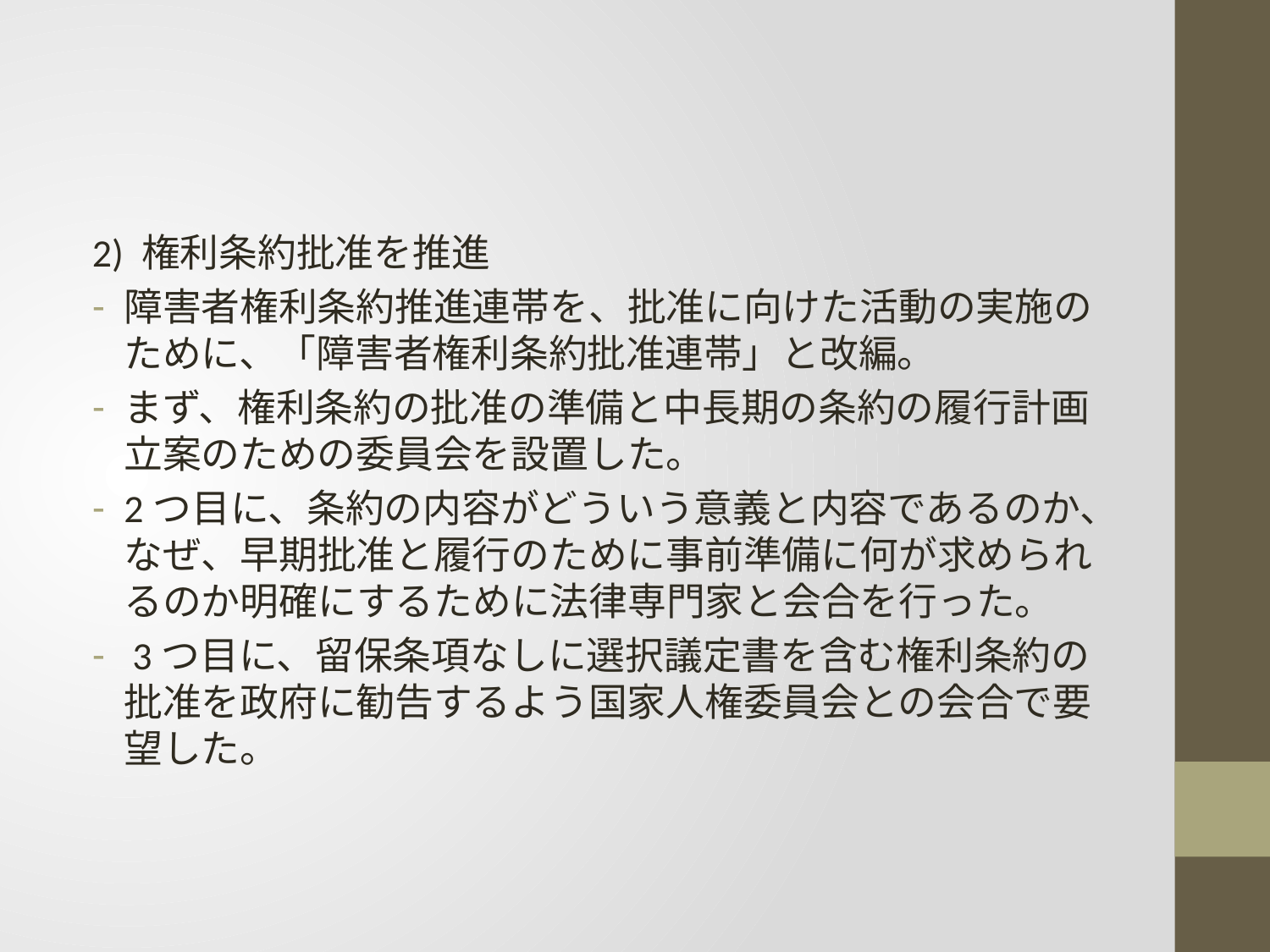

#
2) 権利条約批准を推進
障害者権利条約推進連帯を、批准に向けた活動の実施のために、「障害者権利条約批准連帯」と改編。
まず、権利条約の批准の準備と中長期の条約の履行計画立案のための委員会を設置した。
2つ目に、条約の内容がどういう意義と内容であるのか、なぜ、早期批准と履行のために事前準備に何が求められるのか明確にするために法律専門家と会合を行った。
 3つ目に、留保条項なしに選択議定書を含む権利条約の批准を政府に勧告するよう国家人権委員会との会合で要望した。